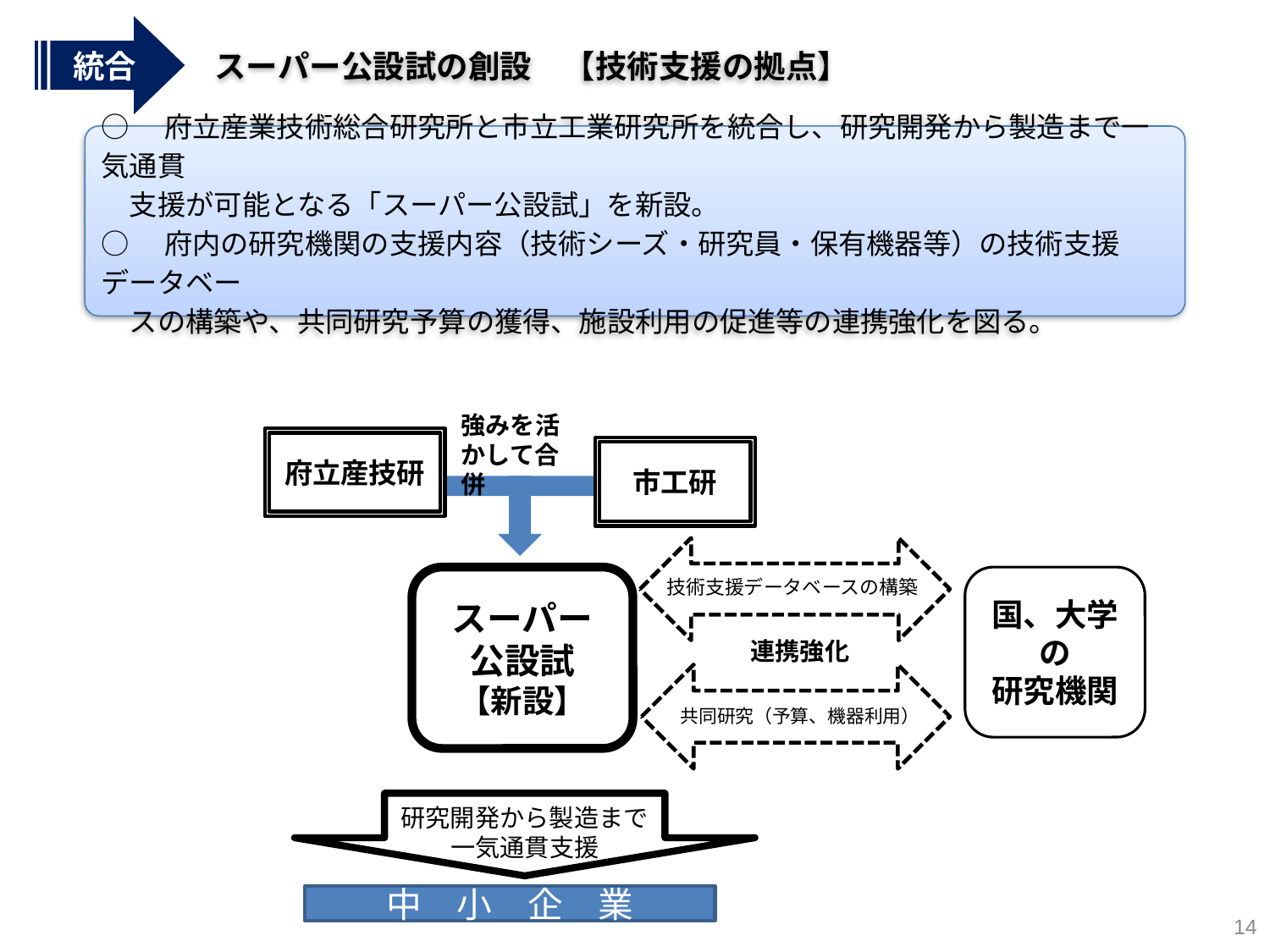

統合
スーパー公設試の創設　【技術支援の拠点】
○　府立産業技術総合研究所と市立工業研究所を統合し、研究開発から製造まで一気通貫
　支援が可能となる「スーパー公設試」を新設。
○　府内の研究機関の支援内容（技術シーズ・研究員・保有機器等）の技術支援データベー
　スの構築や、共同研究予算の獲得、施設利用の促進等の連携強化を図る。
強みを活かして合併
府立産技研
市工研

技術支援データベースの構築
スーパー
公設試
【新設】
国、大学の
研究機関
連携強化

共同研究（予算、機器利用）
研究開発から製造まで
一気通貫支援
中　小　企　業
14